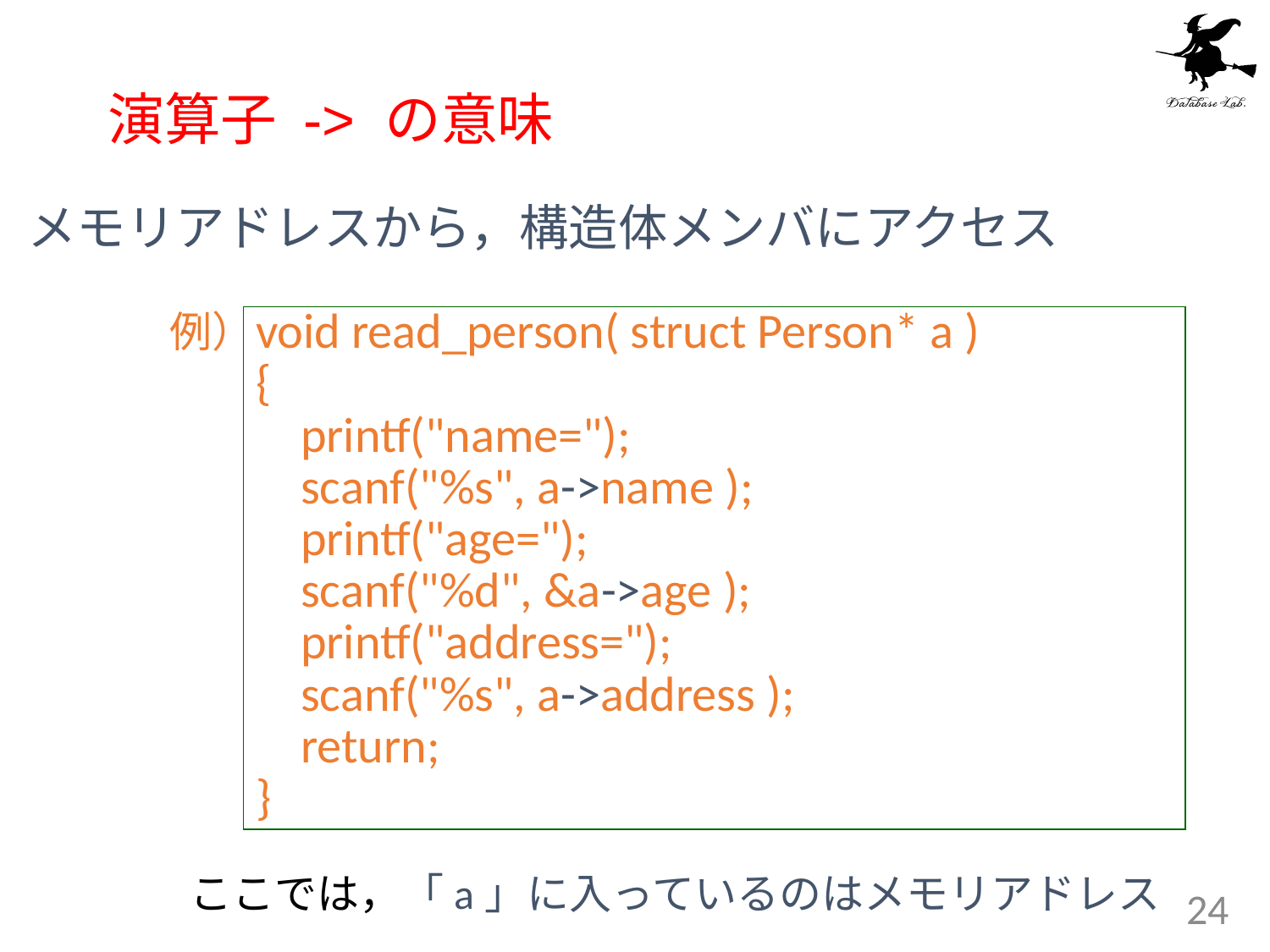

# 演算子 -> の意味
メモリアドレスから，構造体メンバにアクセス
例）
void read_person( struct Person* a )
{
    printf("name=");
    scanf("%s", a->name );
    printf("age=");
    scanf("%d", &a->age );
    printf("address=");
    scanf("%s", a->address );
    return;
}
ここでは，「a」に入っているのはメモリアドレス
24